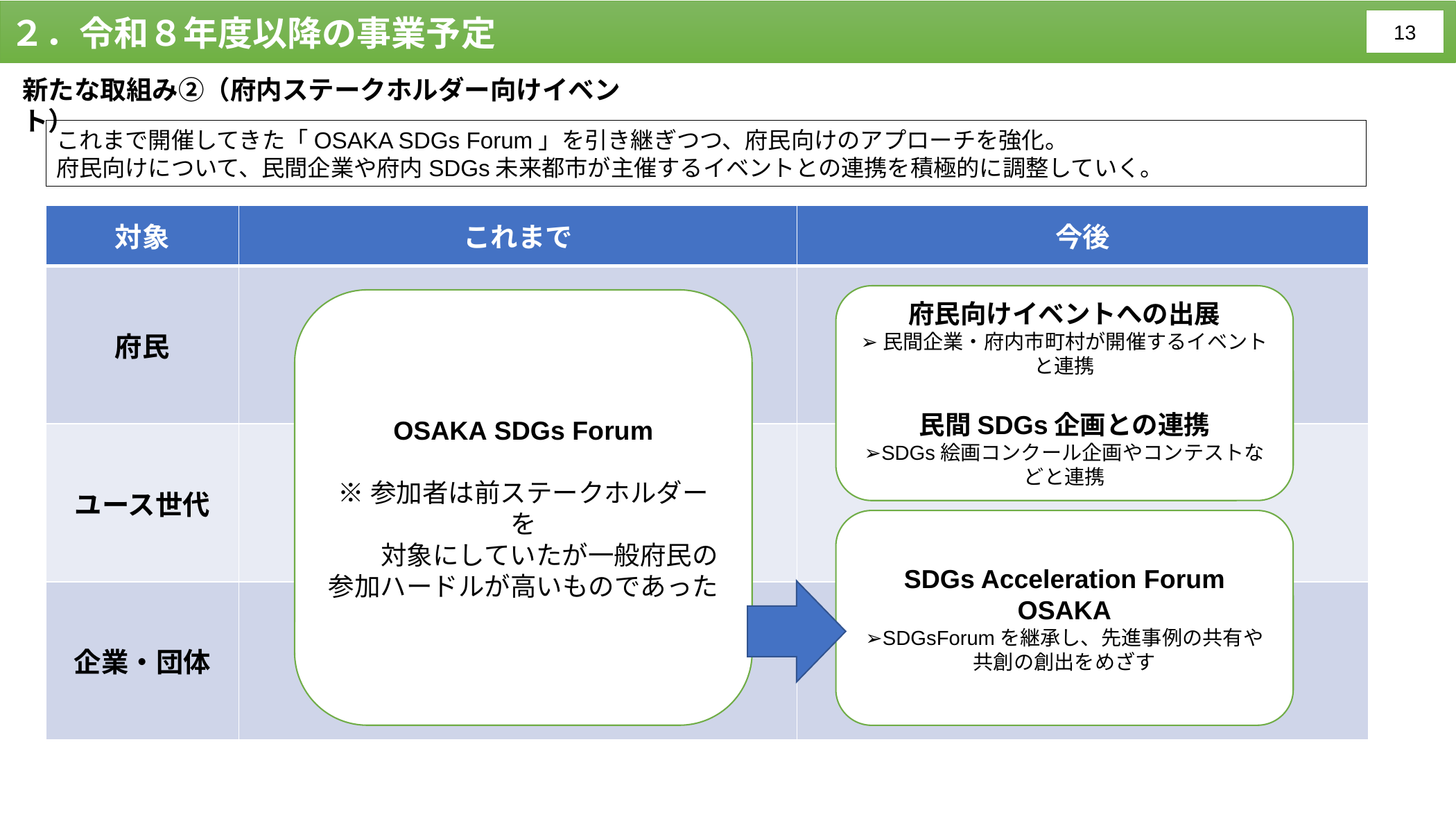

２．令和８年度以降の事業予定
13
新たな取組み②（府内ステークホルダー向けイベント）
これまで開催してきた「OSAKA SDGs Forum」を引き継ぎつつ、府民向けのアプローチを強化。
府民向けについて、民間企業や府内SDGs未来都市が主催するイベントとの連携を積極的に調整していく。
| 対象 | これまで | 今後 |
| --- | --- | --- |
| 府民 |  |  |
| ユース世代 |  |  |
| 企業・団体 |  |  |
府民向けイベントへの出展
➢民間企業・府内市町村が開催するイベントと連携

民間SDGs企画との連携
➢SDGs絵画コンクール企画やコンテストなどと連携
OSAKA SDGs Forum

※参加者は前ステークホルダーを
　　対象にしていたが一般府民の参加ハードルが高いものであった
SDGs Acceleration Forum OSAKA
➢SDGsForumを継承し、先進事例の共有や
共創の創出をめざす